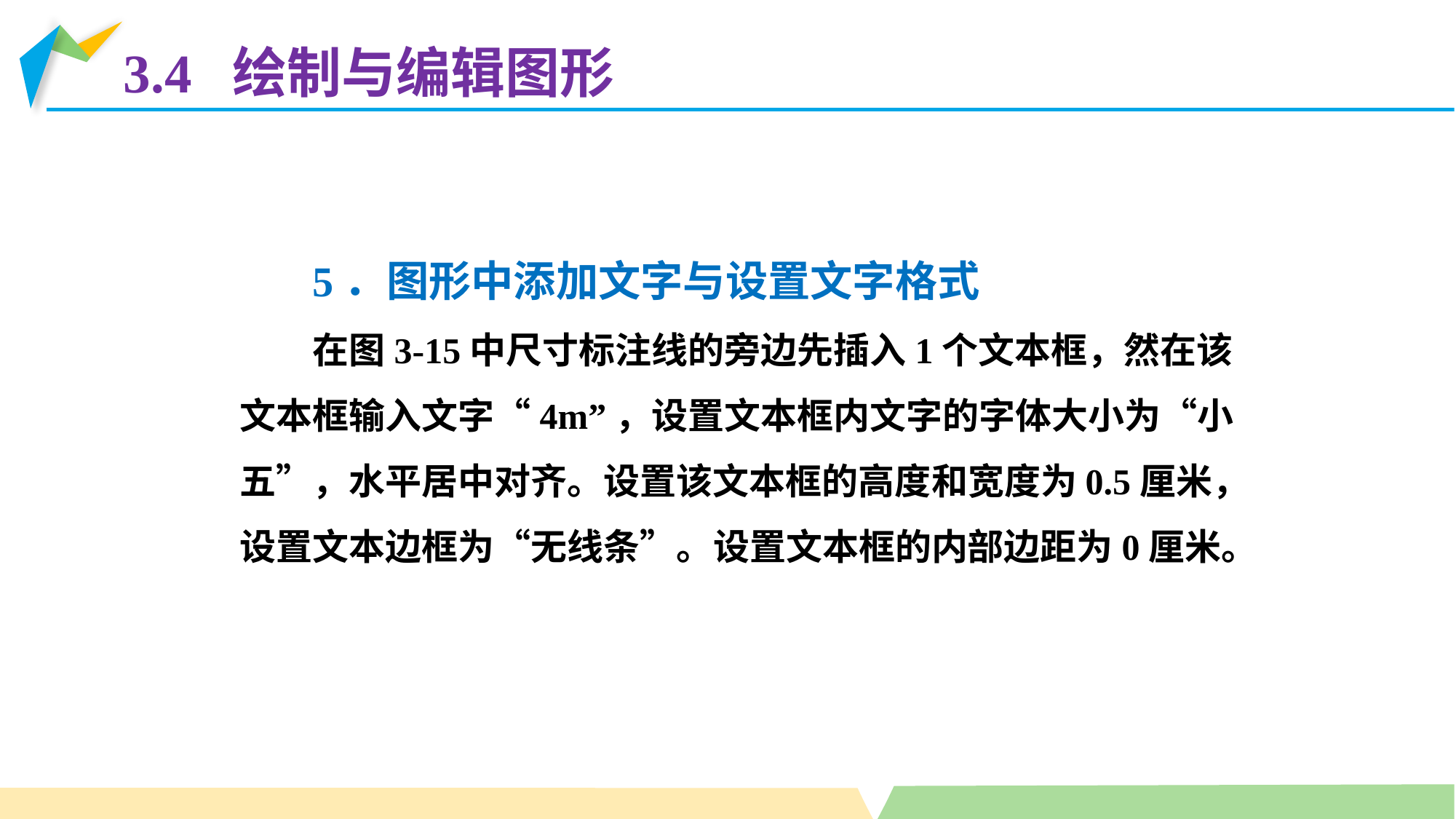

3.4  绘制与编辑图形
5．图形中添加文字与设置文字格式
在图3-15中尺寸标注线的旁边先插入1个文本框，然在该文本框输入文字“4m”，设置文本框内文字的字体大小为“小五”，水平居中对齐。设置该文本框的高度和宽度为0.5厘米，设置文本边框为“无线条”。设置文本框的内部边距为0厘米。